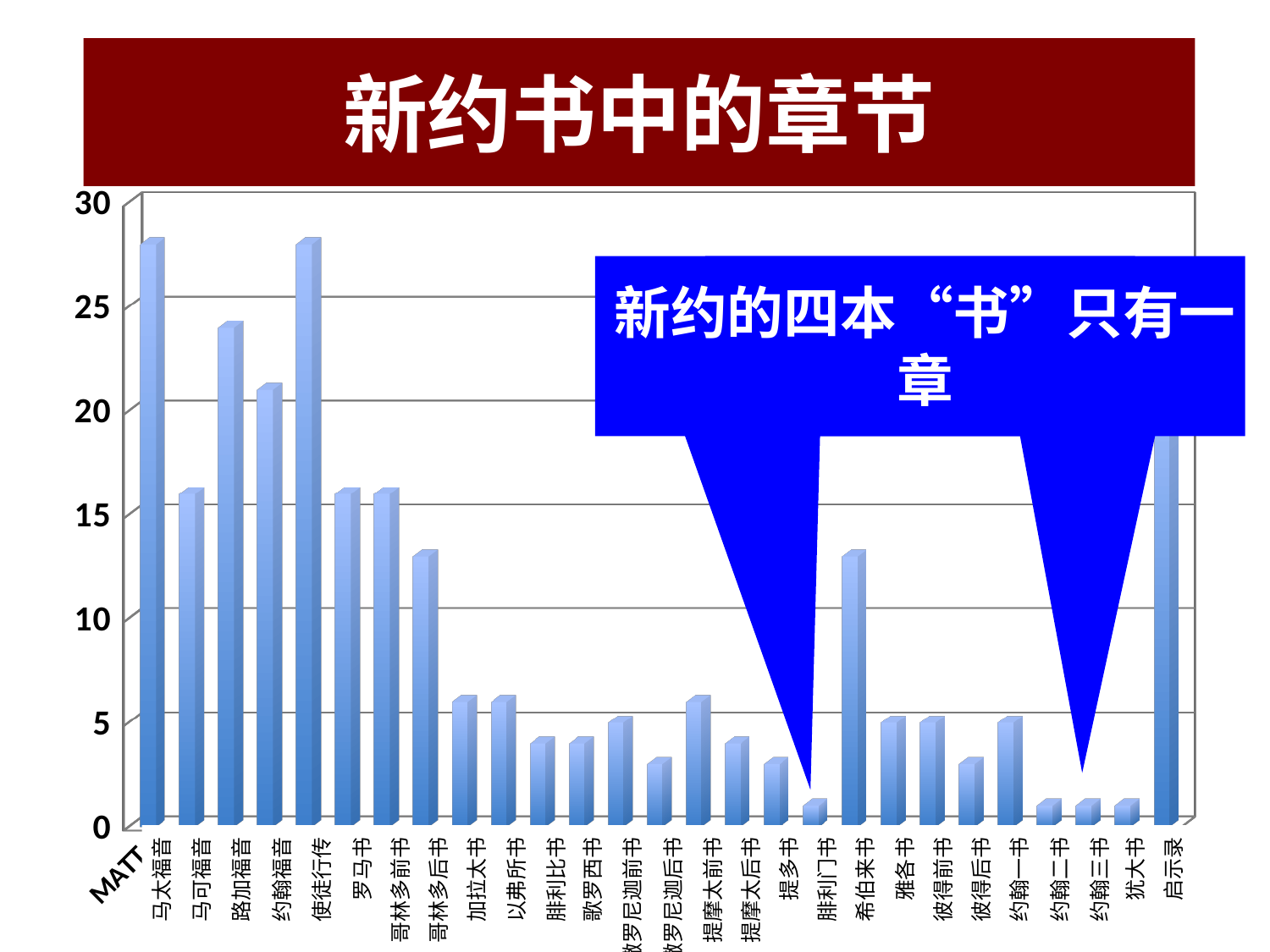

# 新约书中的章节

[unsupported chart]

新约的四本“书”只有一章
马太福音

马可福音

路加福音

约翰福音

使徒行传

罗马书

哥林多前书

哥林多后书

加拉太书

以弗所书

腓利比书

歌罗西书

帖撒罗尼迦前书

帖撒罗尼迦后书

提摩太前书

提摩太后书

提多书

腓利门书

希伯来书

雅各书

彼得前书

彼得后书

约翰一书

约翰二书

约翰三书

犹大书

启示录